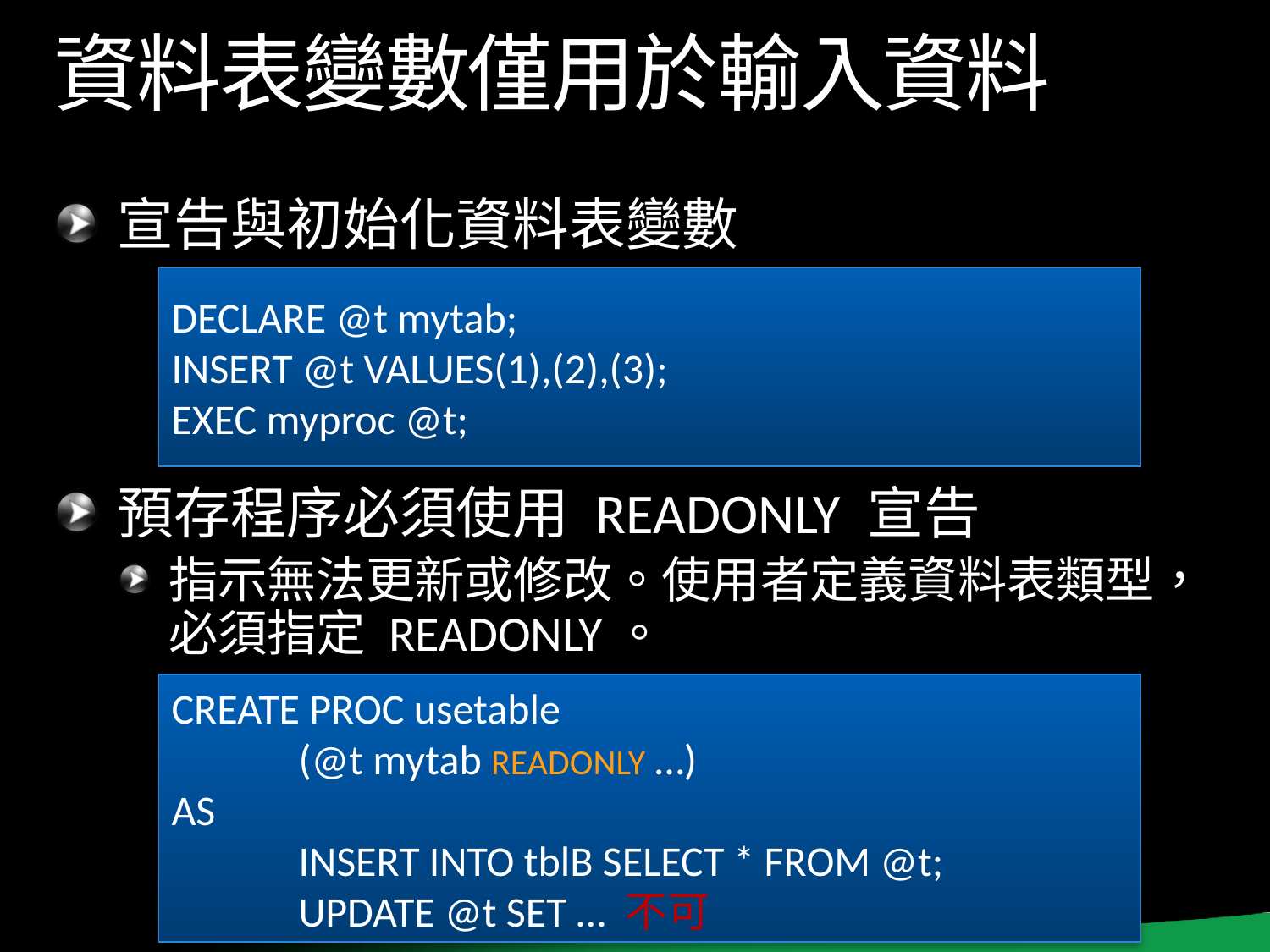

# 資料表變數僅用於輸入資料
宣告與初始化資料表變數

預存程序必須使用 READONLY 宣告
指示無法更新或修改。使用者定義資料表類型，必須指定 READONLY。

DECLARE @t mytab;
INSERT @t VALUES(1),(2),(3);
EXEC myproc @t;
CREATE PROC usetable
	(@t mytab READONLY …)
AS
	INSERT INTO tblB SELECT * FROM @t;
	UPDATE @t SET … 不可